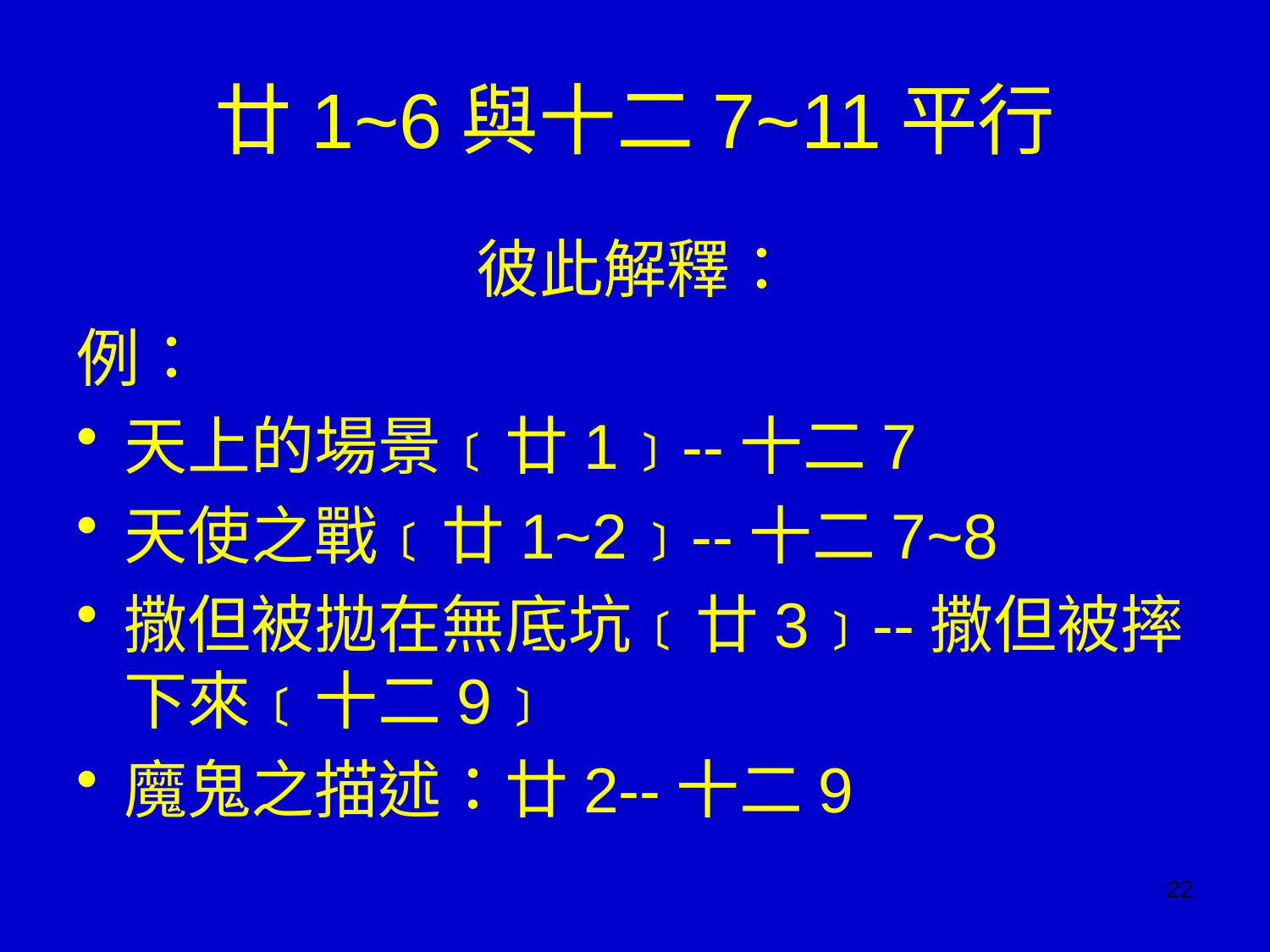

# 廿1~6與十二7~11平行
彼此解釋：
例：
天上的場景﹝廿1﹞--十二7
天使之戰﹝廿1~2﹞--十二7~8
撒但被拋在無底坑﹝廿3﹞--撒但被摔下來﹝十二9﹞
魔鬼之描述：廿2--十二9
22